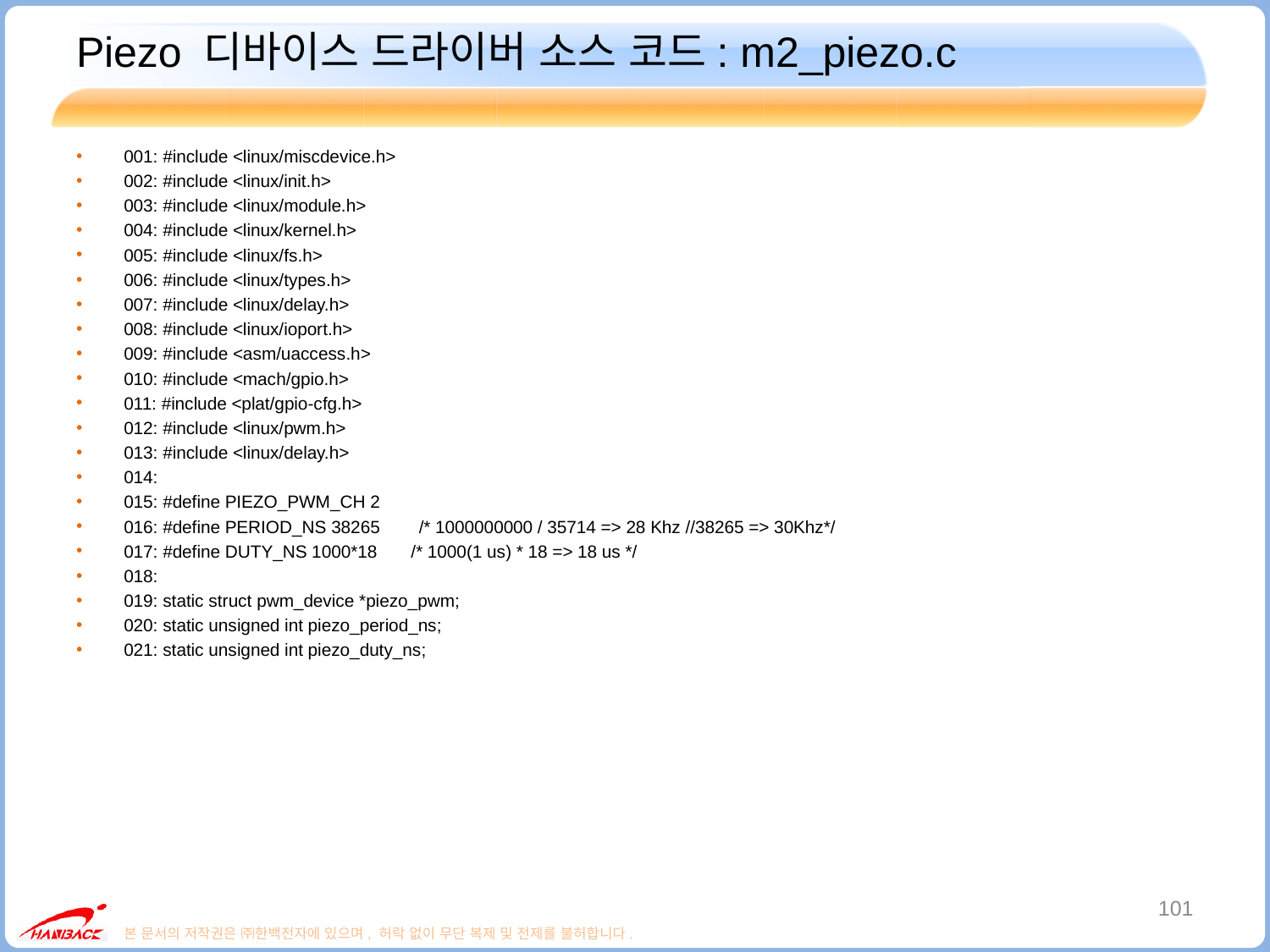

# Piezo 디바이스 드라이버 소스 코드: m2_piezo.c
001: #include <linux/miscdevice.h>
002: #include <linux/init.h>
003: #include <linux/module.h>
004: #include <linux/kernel.h>
005: #include <linux/fs.h>
006: #include <linux/types.h>
007: #include <linux/delay.h>
008: #include <linux/ioport.h>
009: #include <asm/uaccess.h>
010: #include <mach/gpio.h>
011: #include <plat/gpio-cfg.h>
012: #include <linux/pwm.h>
013: #include <linux/delay.h>
014:
015: #define PIEZO_PWM_CH 2
016: #define PERIOD_NS 38265        /* 1000000000 / 35714 => 28 Khz //38265 => 30Khz*/
017: #define DUTY_NS 1000*18       /* 1000(1 us) * 18 => 18 us */
018:
019: static struct pwm_device *piezo_pwm;
020: static unsigned int piezo_period_ns;
021: static unsigned int piezo_duty_ns;
101